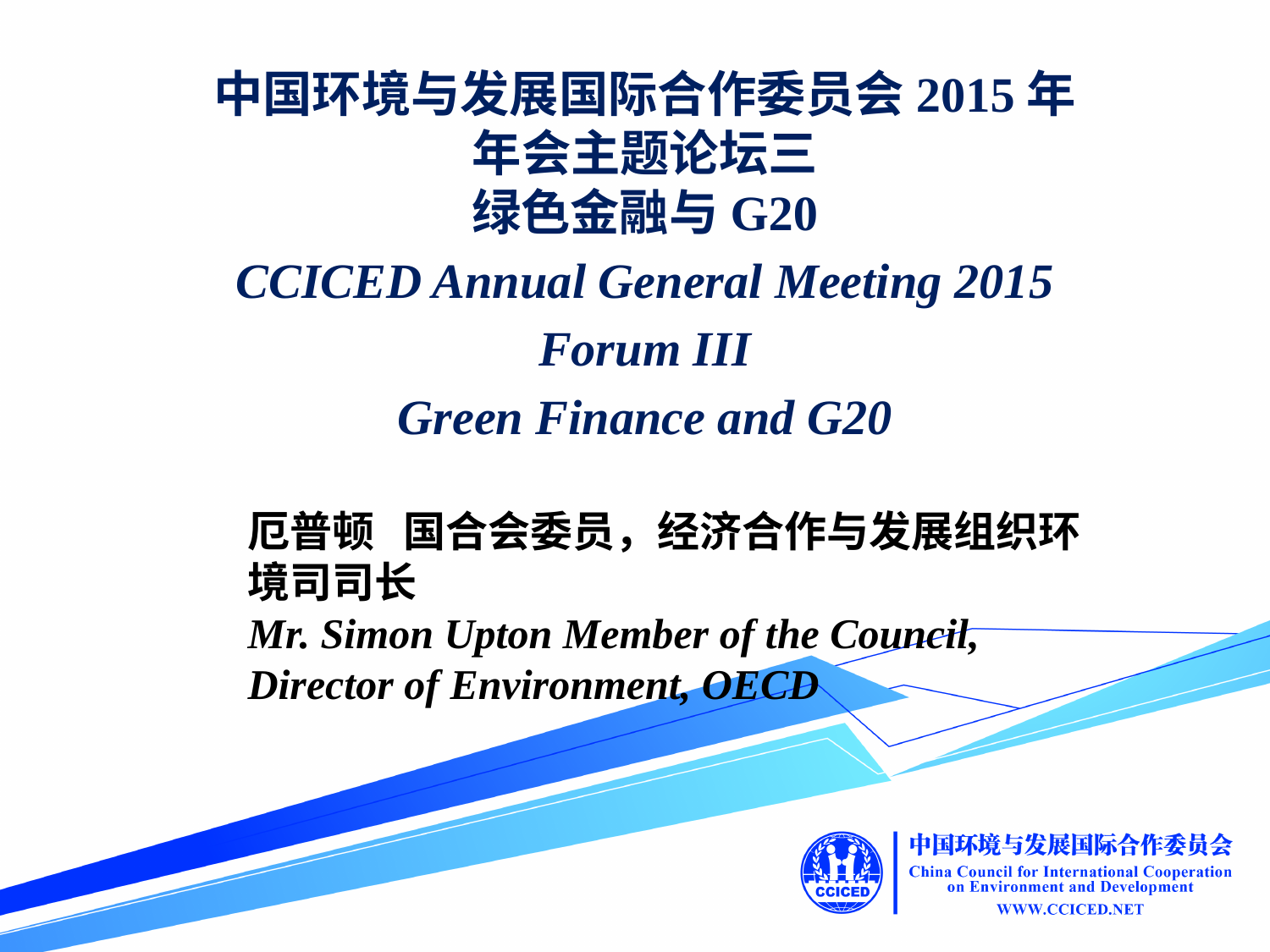

中国环境与发展国际合作委员会2015年
年会主题论坛三
绿色金融与G20
CCICED Annual General Meeting 2015
Forum III
Green Finance and G20
厄普顿   国合会委员，经济合作与发展组织环境司司长
Mr. Simon Upton Member of the Council, Director of Environment, OECD